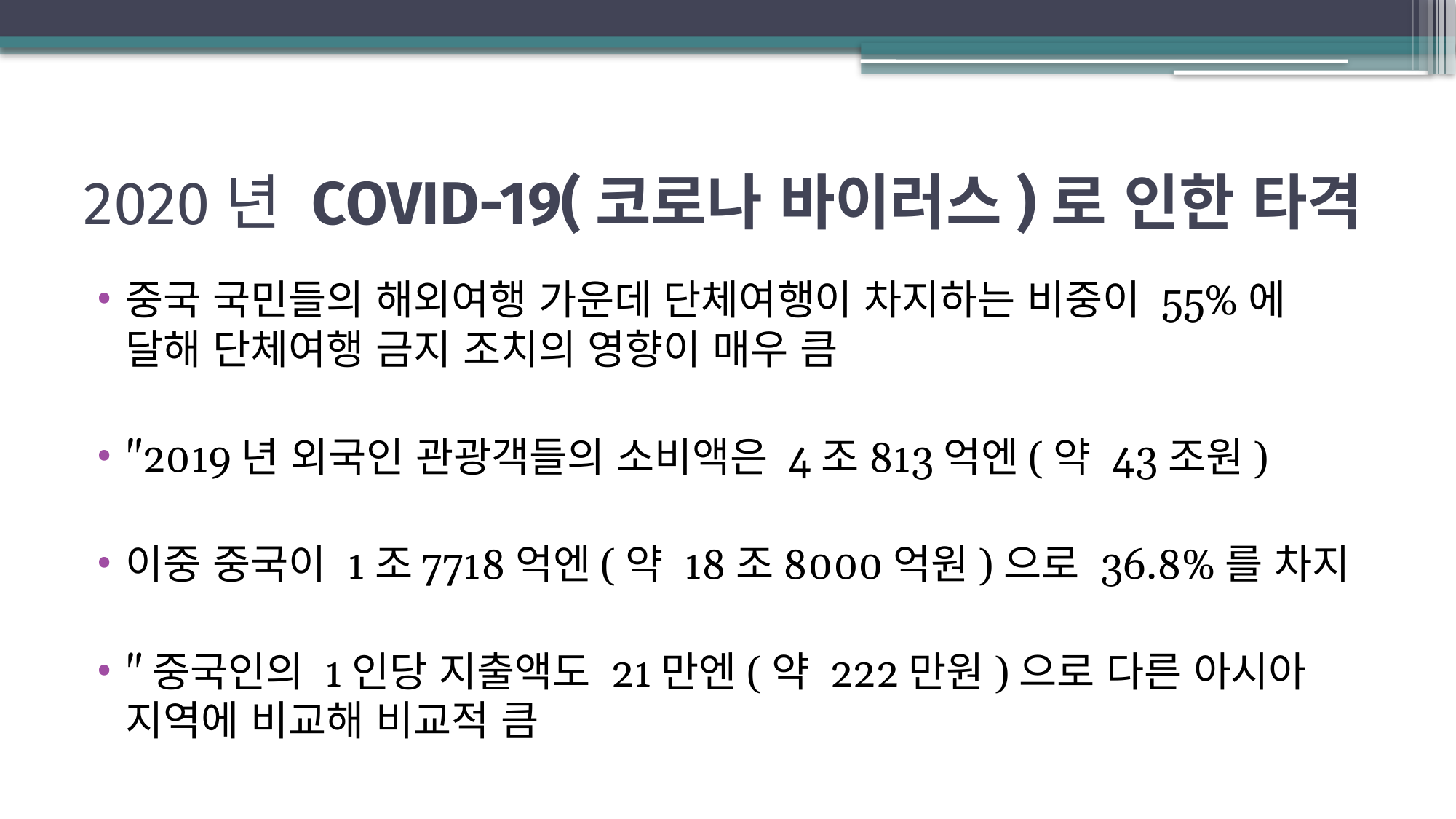

# 2020년 COVID-19(코로나 바이러스)로 인한 타격
중국 국민들의 해외여행 가운데 단체여행이 차지하는 비중이 55%에 달해 단체여행 금지 조치의 영향이 매우 큼

"2019년 외국인 관광객들의 소비액은 4조813억엔(약 43조원)

이중 중국이 1조7718억엔(약 18조8000억원)으로 36.8%를 차지

"중국인의 1인당 지출액도 21만엔(약 222만원)으로 다른 아시아 지역에 비교해 비교적 큼